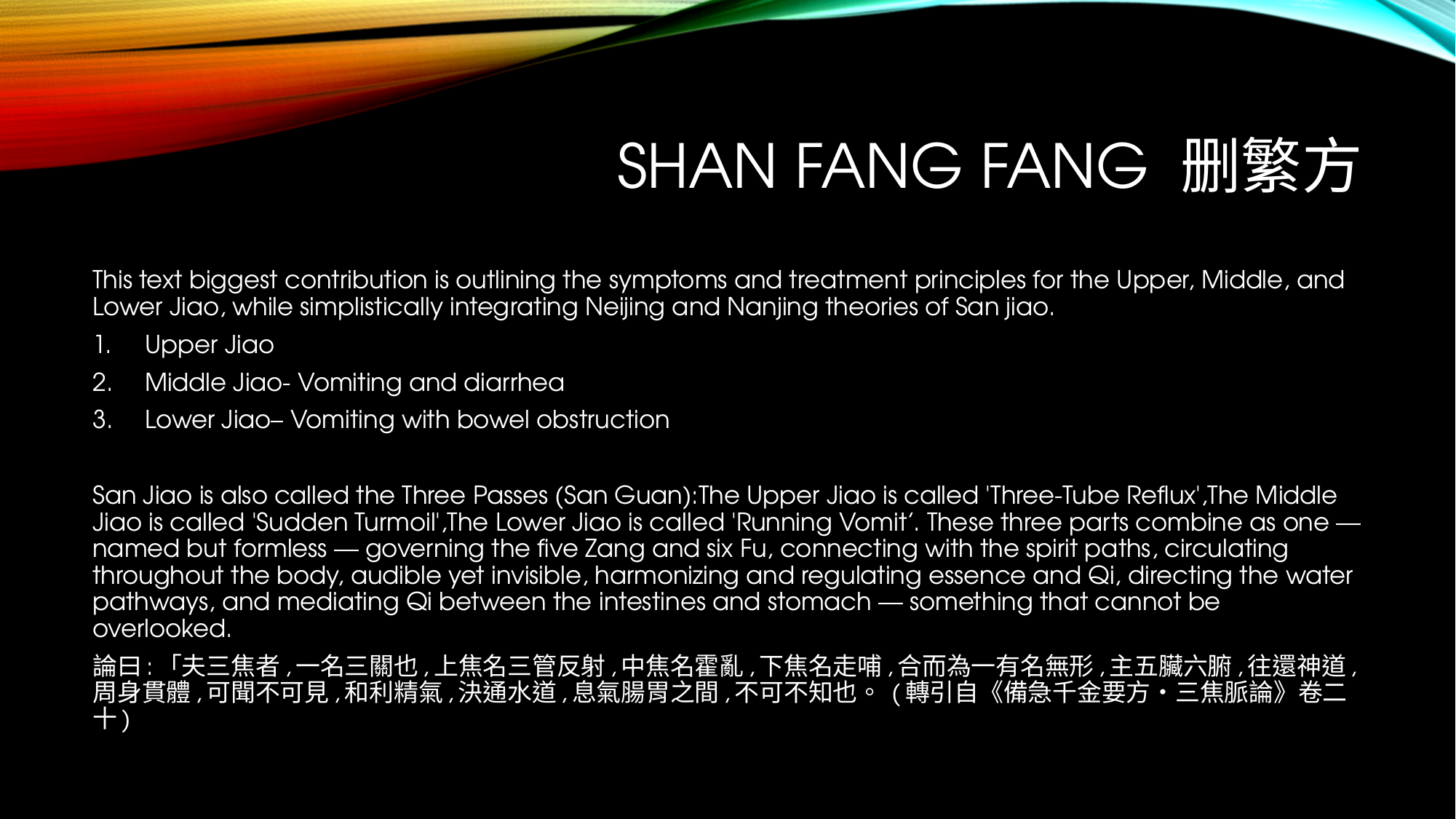

# Shan Fang Fang 删繁方
This text biggest contribution is outlining the symptoms and treatment principles for the Upper, Middle, and Lower Jiao, while simplistically integrating Neijing and Nanjing theories of San jiao.
Upper Jiao
Middle Jiao- Vomiting and diarrhea
Lower Jiao– Vomiting with bowel obstruction

San Jiao is also called the Three Passes (San Guan):The Upper Jiao is called 'Three-Tube Reflux',The Middle Jiao is called 'Sudden Turmoil',The Lower Jiao is called 'Running Vomit’. These three parts combine as one — named but formless — governing the five Zang and six Fu, connecting with the spirit paths, circulating throughout the body, audible yet invisible, harmonizing and regulating essence and Qi, directing the water pathways, and mediating Qi between the intestines and stomach — something that cannot be overlooked.
論曰:「夫三焦者,一名三關也,上焦名三管反射,中焦名霍亂,下焦名走哺,合而為一有名無形,主五臟六腑,往還神道,周身貫體,可聞不可見,和利精氣,決通水道,息氣腸胃之間,不可不知也。 (轉引自《備急千金要方‧三焦脈論》卷二十)